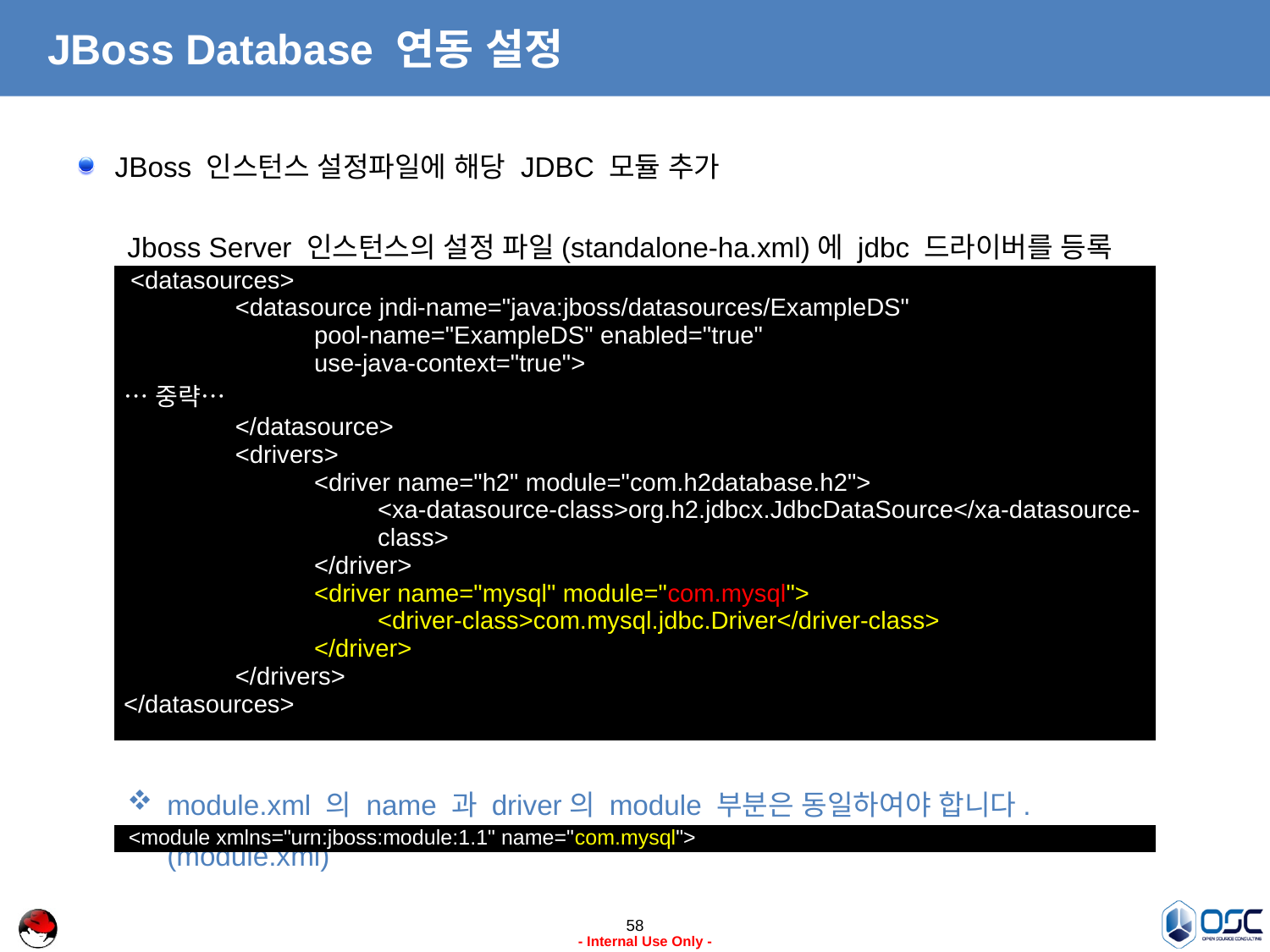

# JBoss Database 연동 설정
JBoss 인스턴스 설정파일에 해당 JDBC 모듈 추가
Jboss Server 인스턴스의 설정 파일(standalone-ha.xml)에 jdbc 드라이버를 등록

module.xml 의 name 과 driver의 module 부분은 동일하여야 합니다. (module.xml)
| <datasources> <datasource jndi-name="java:jboss/datasources/ExampleDS" pool-name="ExampleDS" enabled="true" use-java-context="true"> …중략… </datasource> <drivers> <driver name="h2" module="com.h2database.h2"> <xa-datasource-class>org.h2.jdbcx.JdbcDataSource</xa-datasource-class> </driver> <driver name="mysql" module="com.mysql"> <driver-class>com.mysql.jdbc.Driver</driver-class> </driver> </drivers> </datasources> |
| --- |
| <module xmlns="urn:jboss:module:1.1" name="com.mysql"> |
| --- |